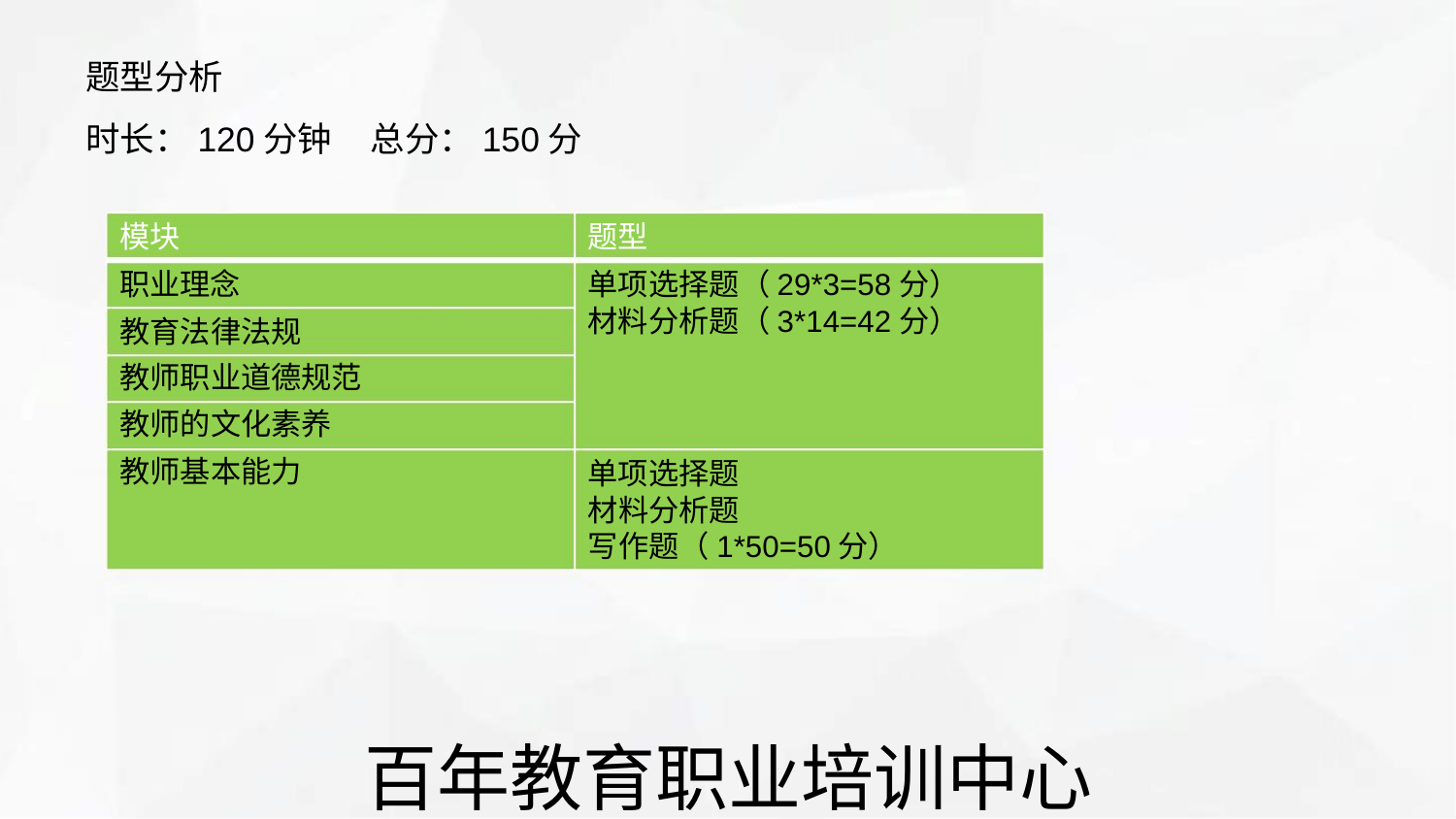

题型分析
时长：120分钟 总分：150分
模块
题型
职业理念
单项选择题（29*3=58分）
材料分析题（3*14=42分）
教育法律法规
教师职业道德规范
教师的文化素养
教师基本能力
单项选择题
材料分析题
写作题（1*50=50分）
百年教育职业培训中心